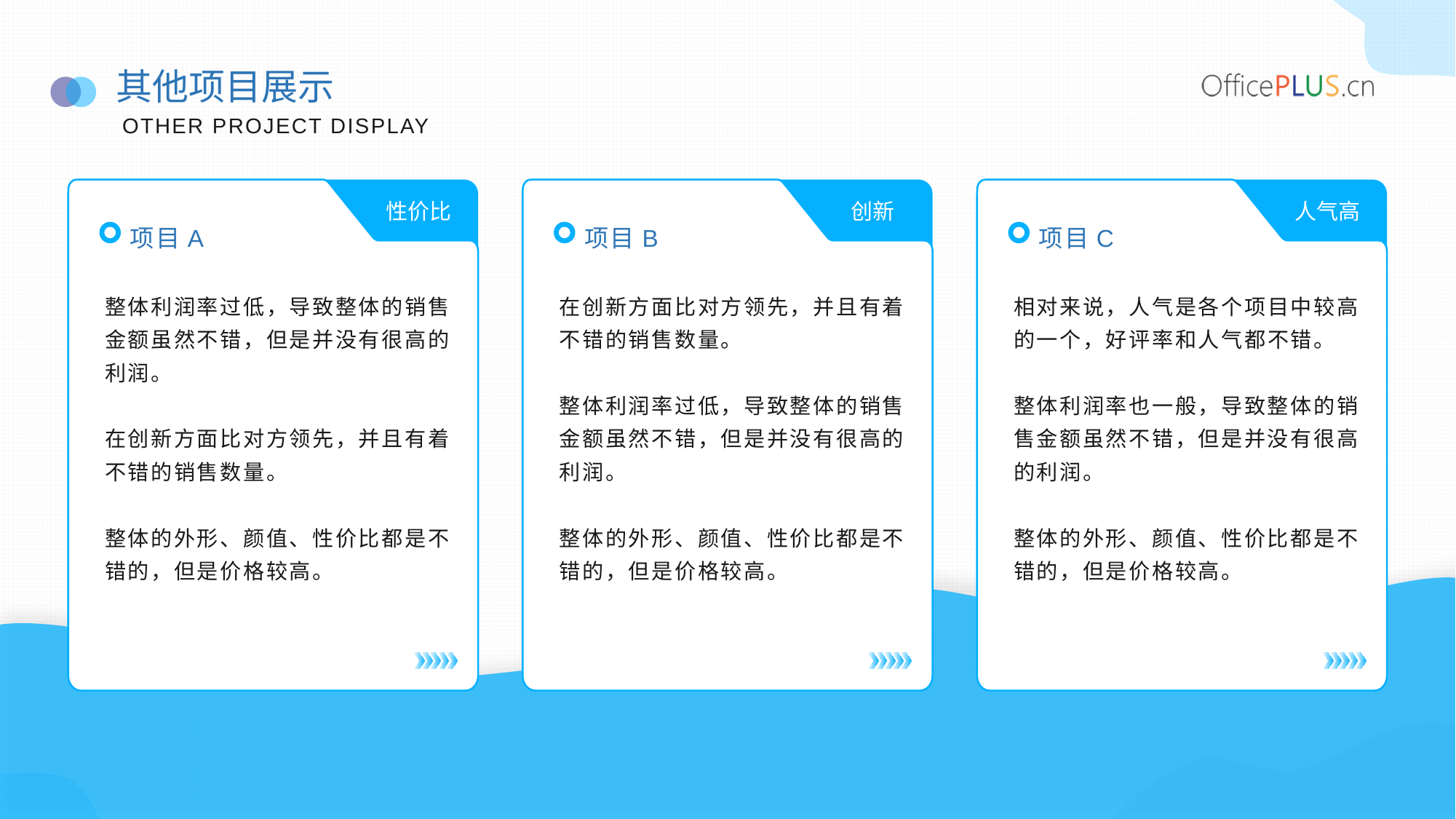

其他项目展示
OTHER PROJECT DISPLAY

性价比

创新

人气高
项目A
项目B
项目C

整体利润率过低，导致整体的销售金额虽然不错，但是并没有很高的利润。

在创新方面比对方领先，并且有着不错的销售数量。

整体的外形、颜值、性价比都是不错的，但是价格较高。
在创新方面比对方领先，并且有着不错的销售数量。

整体利润率过低，导致整体的销售金额虽然不错，但是并没有很高的利润。

整体的外形、颜值、性价比都是不错的，但是价格较高。

相对来说，人气是各个项目中较高的一个，好评率和人气都不错。

整体利润率也一般，导致整体的销售金额虽然不错，但是并没有很高的利润。

整体的外形、颜值、性价比都是不错的，但是价格较高。